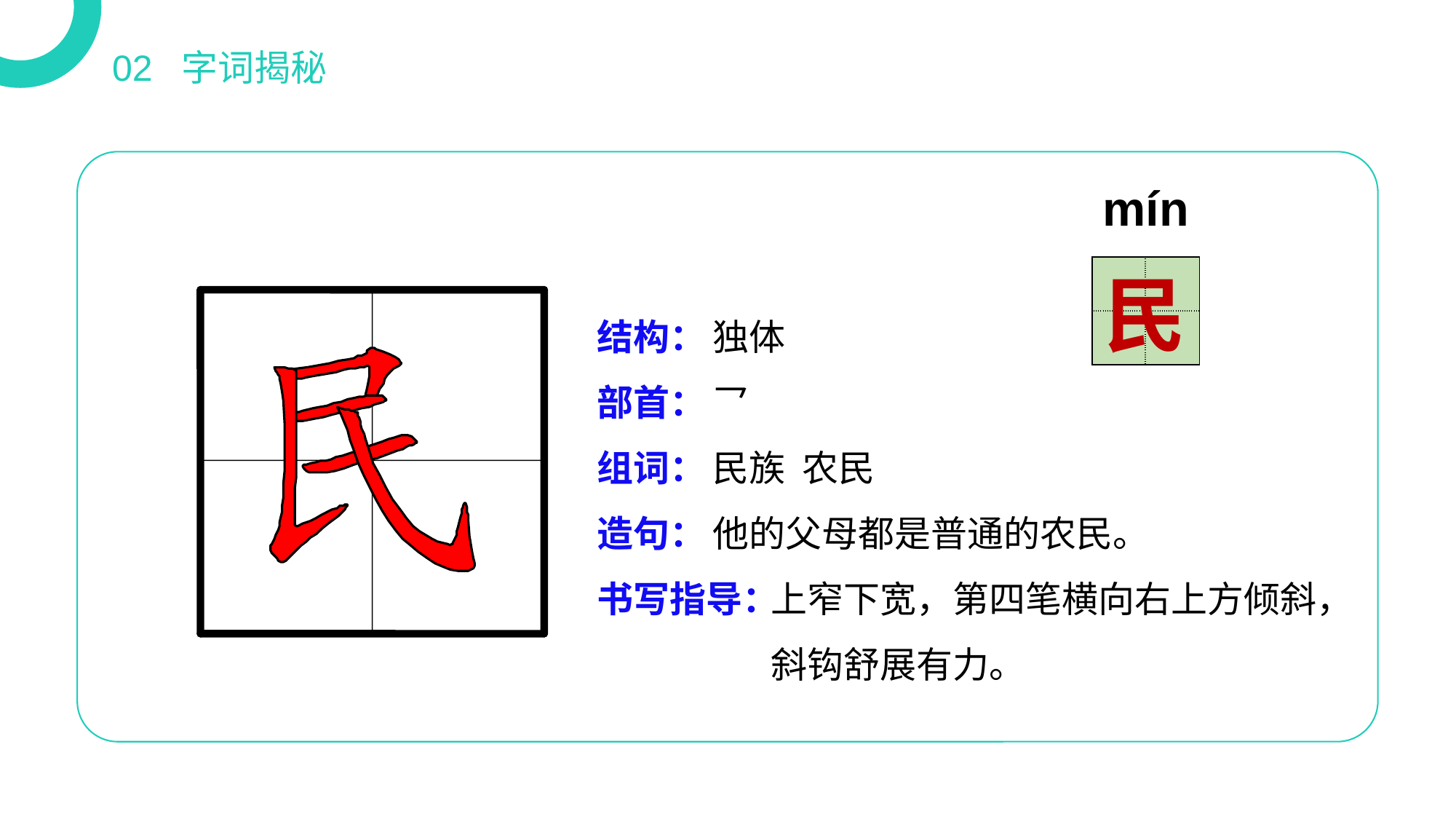

02  字词揭秘
mín
|  |  |
| --- | --- |
|  |  |
民
结构：
部首：
组词：
造句：
书写指导：

独体
乛
民族  农民
他的父母都是普通的农民。
      上窄下宽，第四笔横向右上方倾斜，
      斜钩舒展有力。